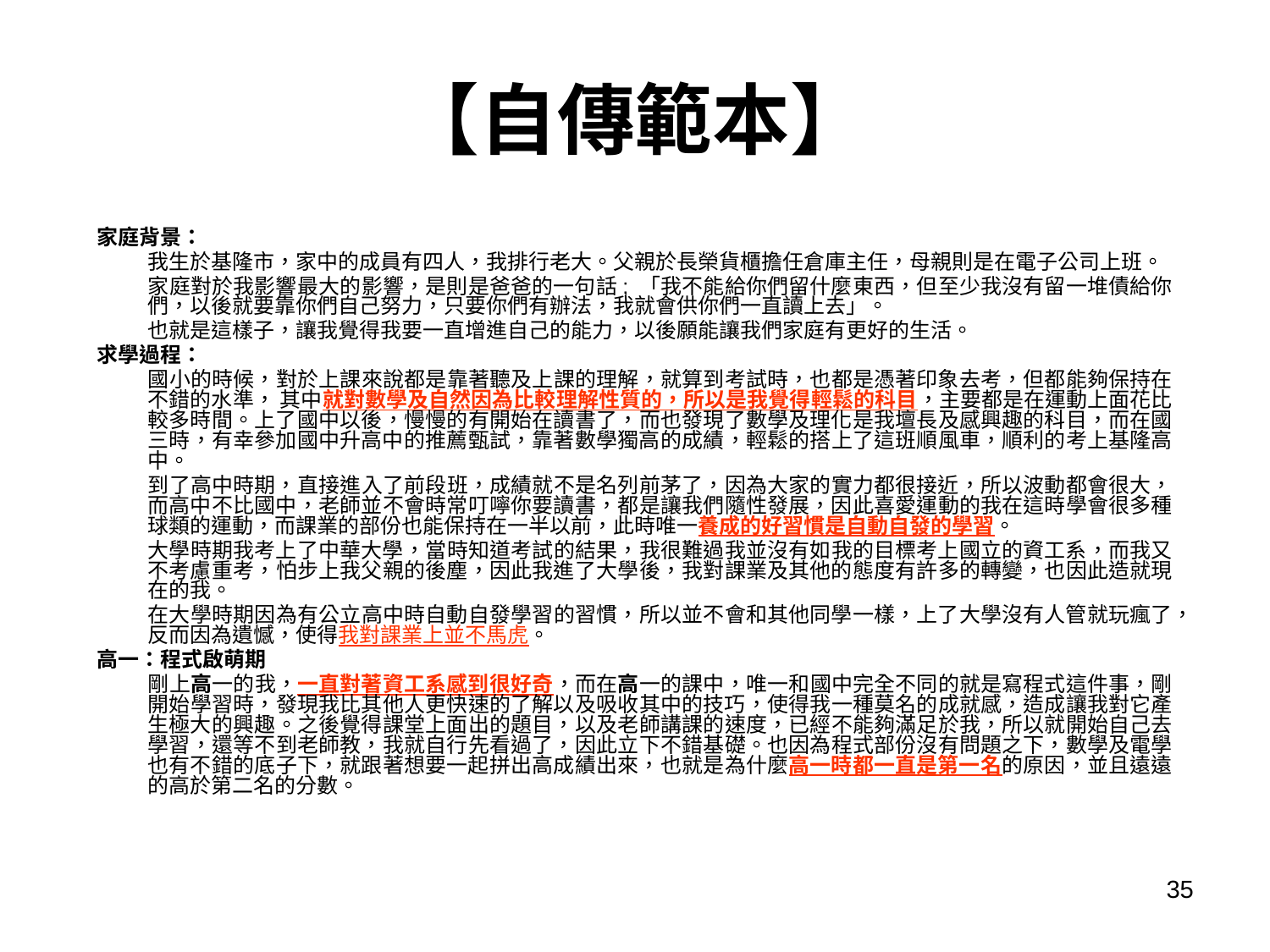

# 【自傳範本】
家庭背景：
	我生於基隆市，家中的成員有四人，我排行老大。父親於長榮貨櫃擔任倉庫主任，母親則是在電子公司上班。
	家庭對於我影響最大的影響，是則是爸爸的一句話; 「我不能給你們留什麼東西，但至少我沒有留一堆債給你們，以後就要靠你們自己努力，只要你們有辦法，我就會供你們一直讀上去」。
	也就是這樣子，讓我覺得我要一直增進自己的能力，以後願能讓我們家庭有更好的生活。
求學過程：
	國小的時候，對於上課來說都是靠著聽及上課的理解，就算到考試時，也都是憑著印象去考，但都能夠保持在不錯的水準， 其中就對數學及自然因為比較理解性質的，所以是我覺得輕鬆的科目，主要都是在運動上面花比較多時間。上了國中以後，慢慢的有開始在讀書了，而也發現了數學及理化是我壇長及感興趣的科目，而在國三時，有幸參加國中升高中的推薦甄試，靠著數學獨高的成績，輕鬆的搭上了這班順風車，順利的考上基隆高中。
	到了高中時期，直接進入了前段班，成績就不是名列前茅了，因為大家的實力都很接近，所以波動都會很大，而高中不比國中，老師並不會時常叮嚀你要讀書，都是讓我們隨性發展，因此喜愛運動的我在這時學會很多種球類的運動，而課業的部份也能保持在一半以前，此時唯一養成的好習慣是自動自發的學習。
	大學時期我考上了中華大學，當時知道考試的結果，我很難過我並沒有如我的目標考上國立的資工系，而我又不考慮重考，怕步上我父親的後塵，因此我進了大學後，我對課業及其他的態度有許多的轉變，也因此造就現在的我。
	在大學時期因為有公立高中時自動自發學習的習慣，所以並不會和其他同學一樣，上了大學沒有人管就玩瘋了，反而因為遺憾，使得我對課業上並不馬虎。
高一：程式啟萌期
	剛上高一的我，一直對著資工系感到很好奇，而在高一的課中，唯一和國中完全不同的就是寫程式這件事，剛開始學習時，發現我比其他人更快速的了解以及吸收其中的技巧，使得我一種莫名的成就感，造成讓我對它產生極大的興趣。之後覺得課堂上面出的題目，以及老師講課的速度，已經不能夠滿足於我，所以就開始自己去學習，還等不到老師教，我就自行先看過了，因此立下不錯基礎。也因為程式部份沒有問題之下，數學及電學也有不錯的底子下，就跟著想要一起拼出高成績出來，也就是為什麼高一時都一直是第一名的原因，並且遠遠的高於第二名的分數。
35